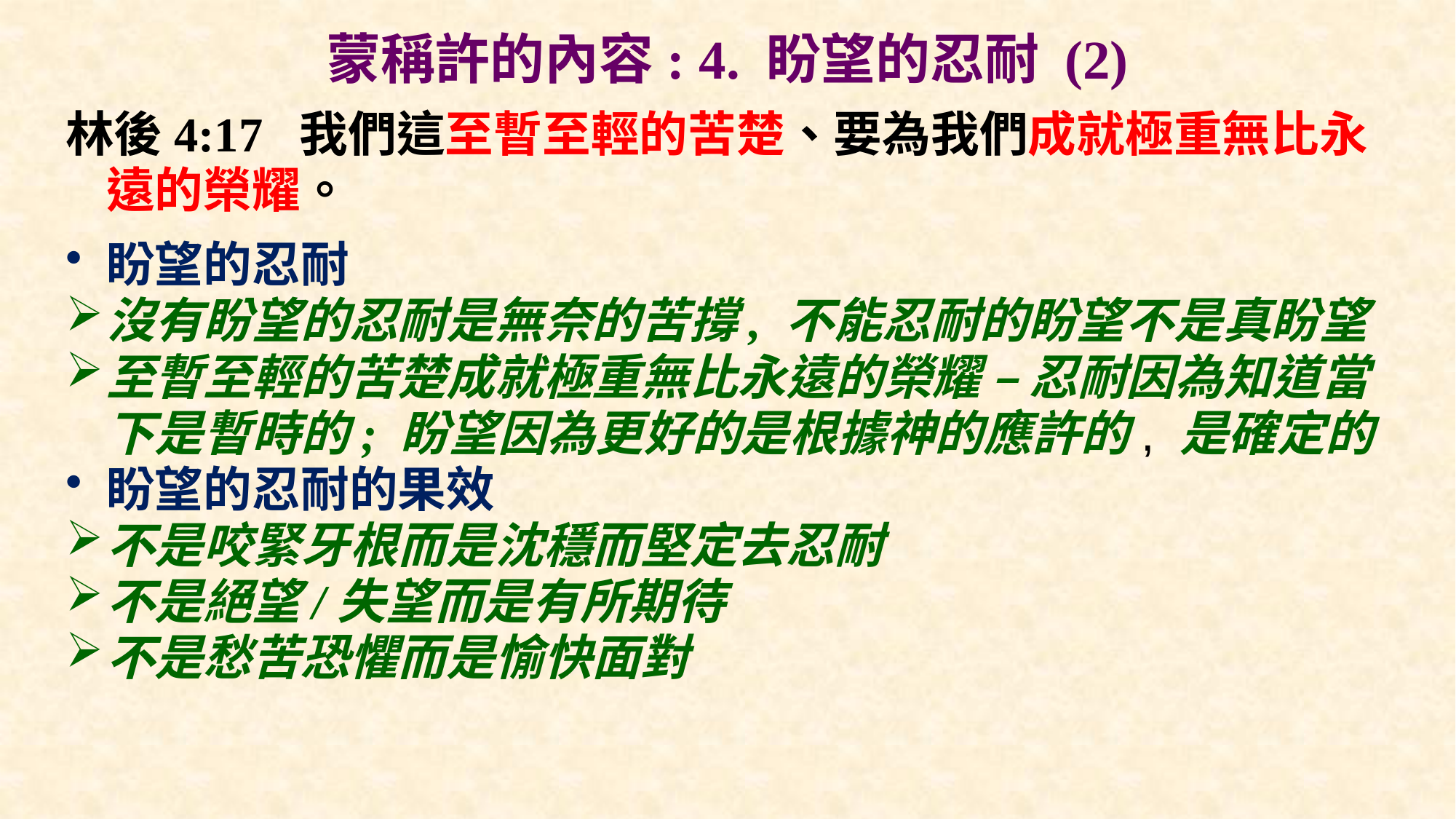

# 蒙稱許的內容: 4. 盼望的忍耐 (2)
林後4:17  我們這至暫至輕的苦楚、要為我們成就極重無比永遠的榮耀。
盼望的忍耐
沒有盼望的忍耐是無奈的苦撐, 不能忍耐的盼望不是真盼望
至暫至輕的苦楚成就極重無比永遠的榮耀 – 忍耐因為知道當下是暫時的; 盼望因為更好的是根據神的應許的, 是確定的
盼望的忍耐的果效
不是咬緊牙根而是沈穩而堅定去忍耐
不是絕望/失望而是有所期待
不是愁苦恐懼而是愉快面對